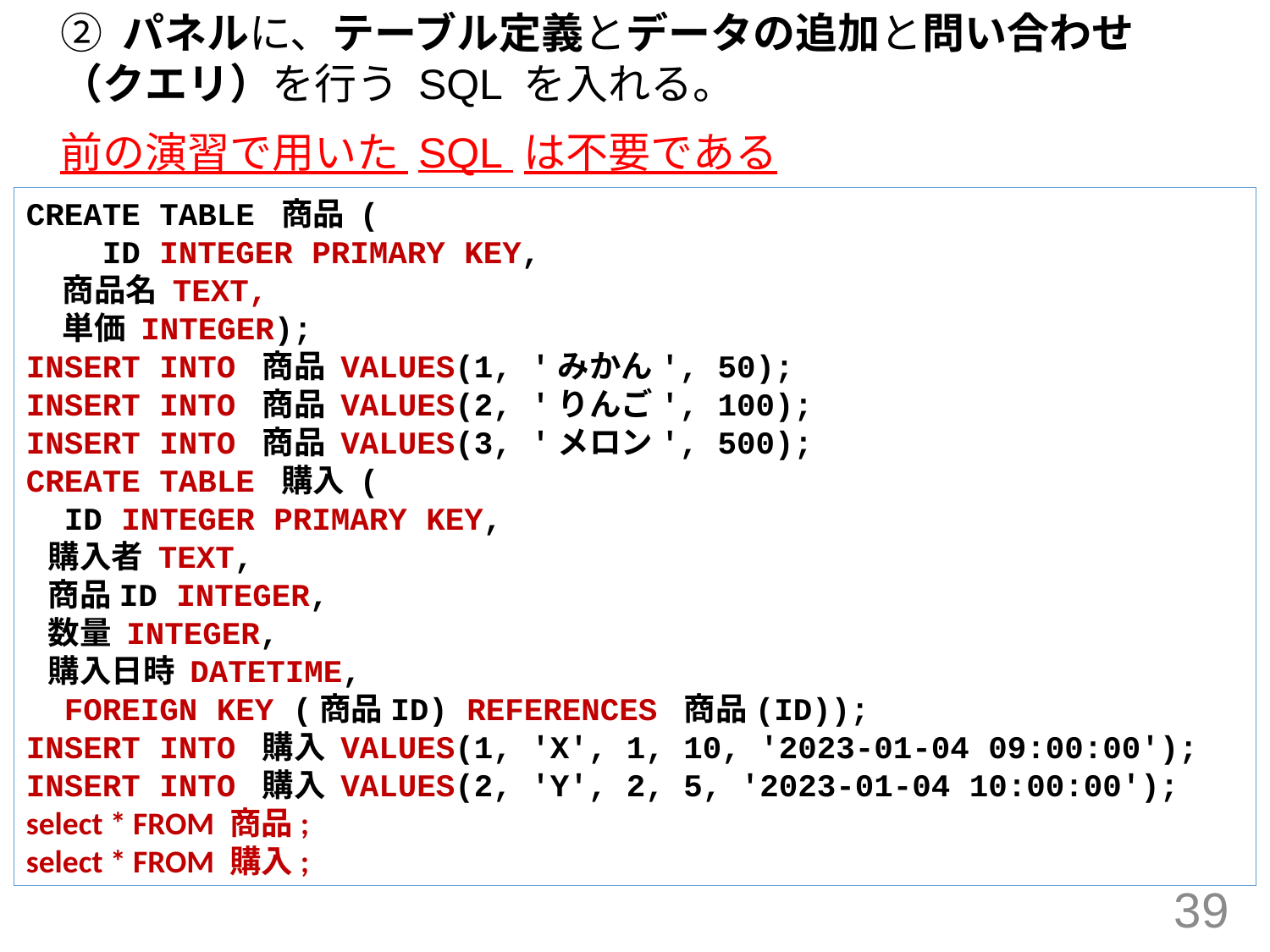

② パネルに、テーブル定義とデータの追加と問い合わせ（クエリ）を行う SQL を入れる。
前の演習で用いた SQL は不要である

CREATE TABLE 商品 (
    ID INTEGER PRIMARY KEY,
    商品名 TEXT,
    単価 INTEGER);
INSERT INTO 商品 VALUES(1, 'みかん', 50);
INSERT INTO 商品 VALUES(2, 'りんご', 100);
INSERT INTO 商品 VALUES(3, 'メロン', 500);
CREATE TABLE 購入 (
  ID INTEGER PRIMARY KEY,
  購入者 TEXT,
  商品ID INTEGER,
  数量 INTEGER,
  購入日時 DATETIME,
  FOREIGN KEY (商品ID) REFERENCES 商品(ID));
INSERT INTO 購入 VALUES(1, 'X', 1, 10, '2023-01-04 09:00:00');
INSERT INTO 購入 VALUES(2, 'Y', 2, 5, '2023-01-04 10:00:00');
select * FROM 商品;
select * FROM 購入;
39